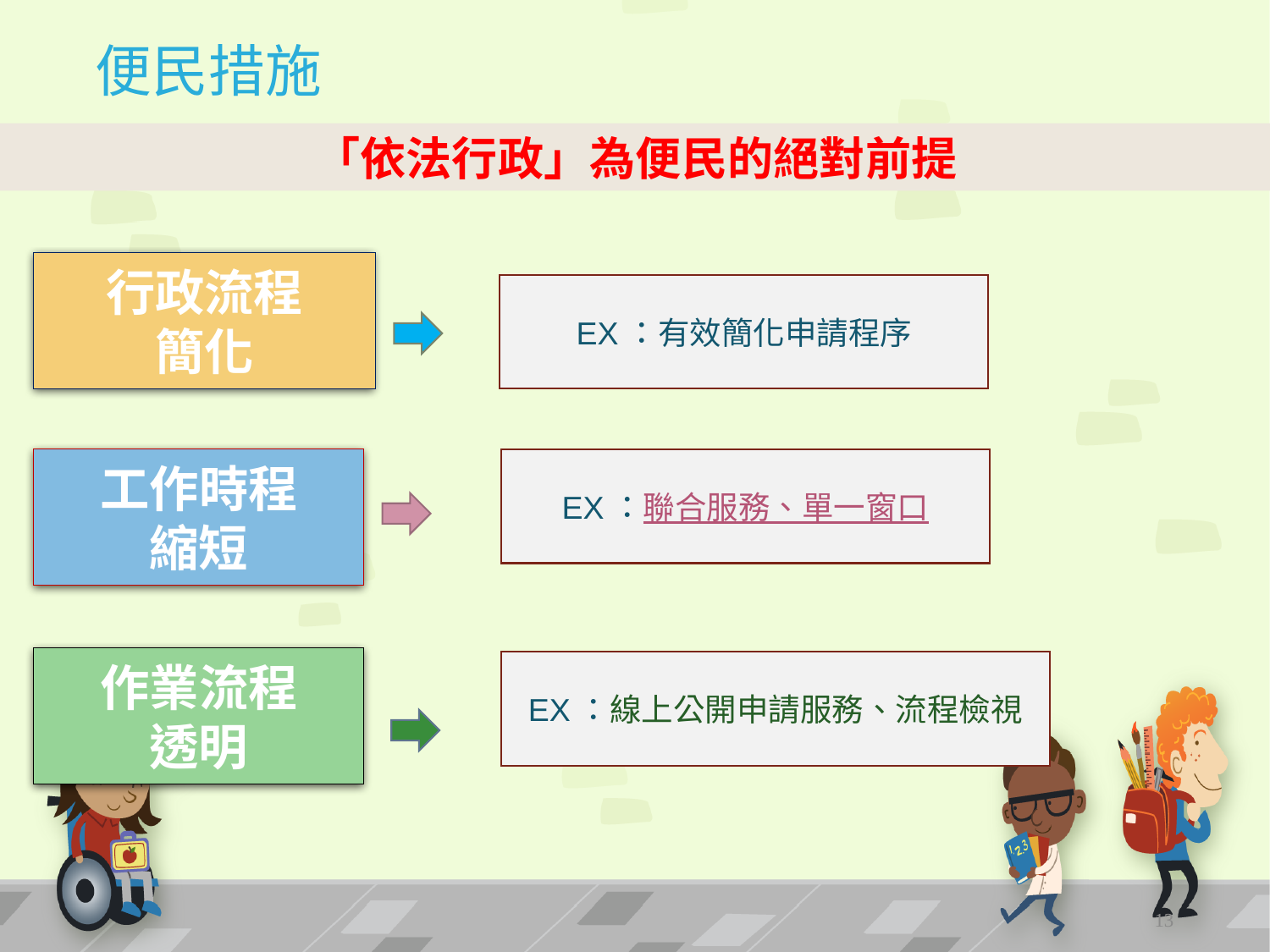

# 便民措施
「依法行政」為便民的絕對前提
行政流程
簡化
EX：有效簡化申請程序

工作時程
縮短
EX：聯合服務、單一窗口

作業流程
透明
EX：線上公開申請服務、流程檢視

13